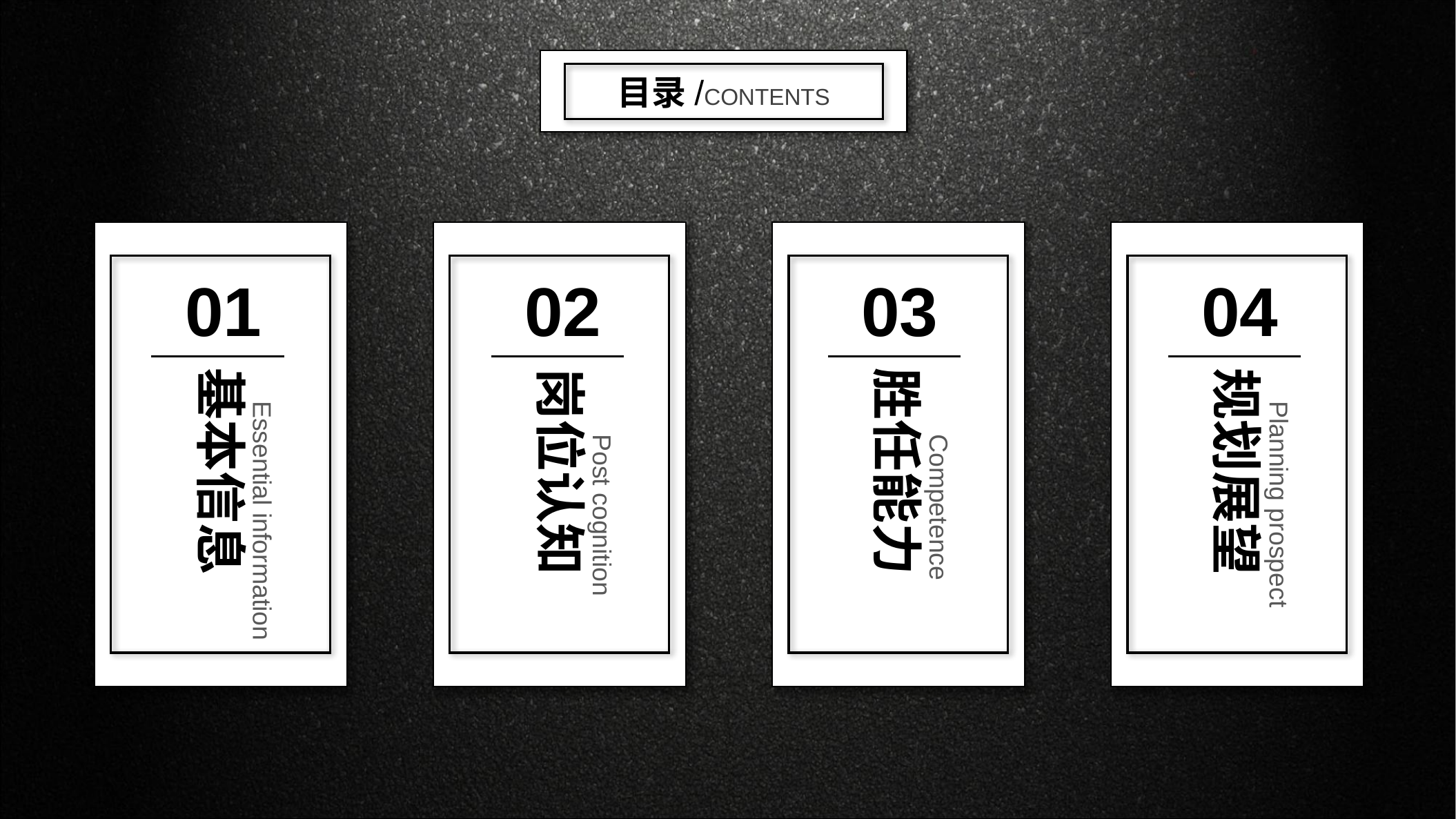

目录/CONTENTS

01
02
03
04
基本信息
岗位认知
胜任能力
规划展望
Essential information
Planning prospect
Post cognition
Competence